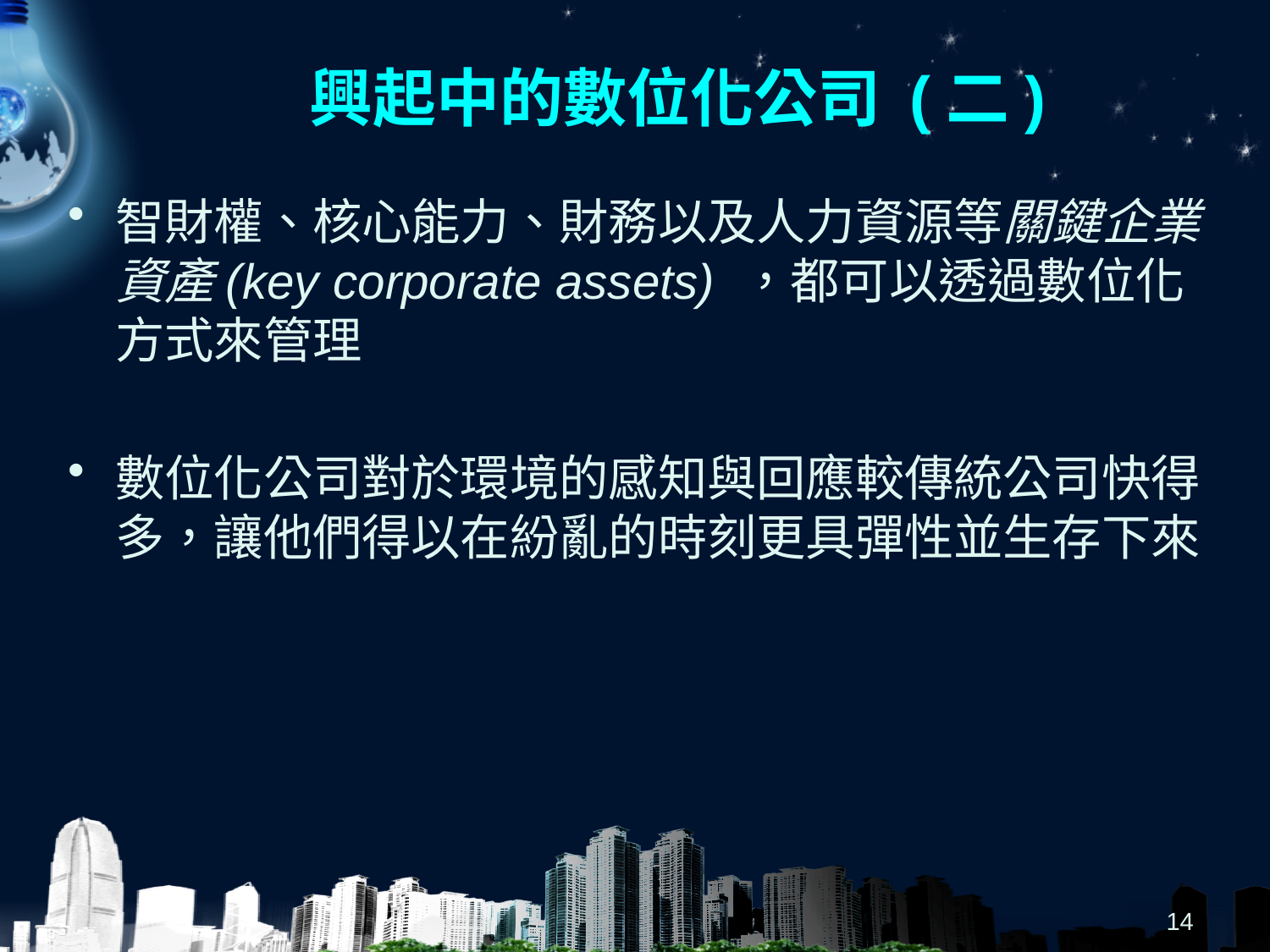

# 興起中的數位化公司 (二)
智財權、核心能力、財務以及人力資源等關鍵企業資產(key corporate assets) ，都可以透過數位化方式來管理

數位化公司對於環境的感知與回應較傳統公司快得多，讓他們得以在紛亂的時刻更具彈性並生存下來
14